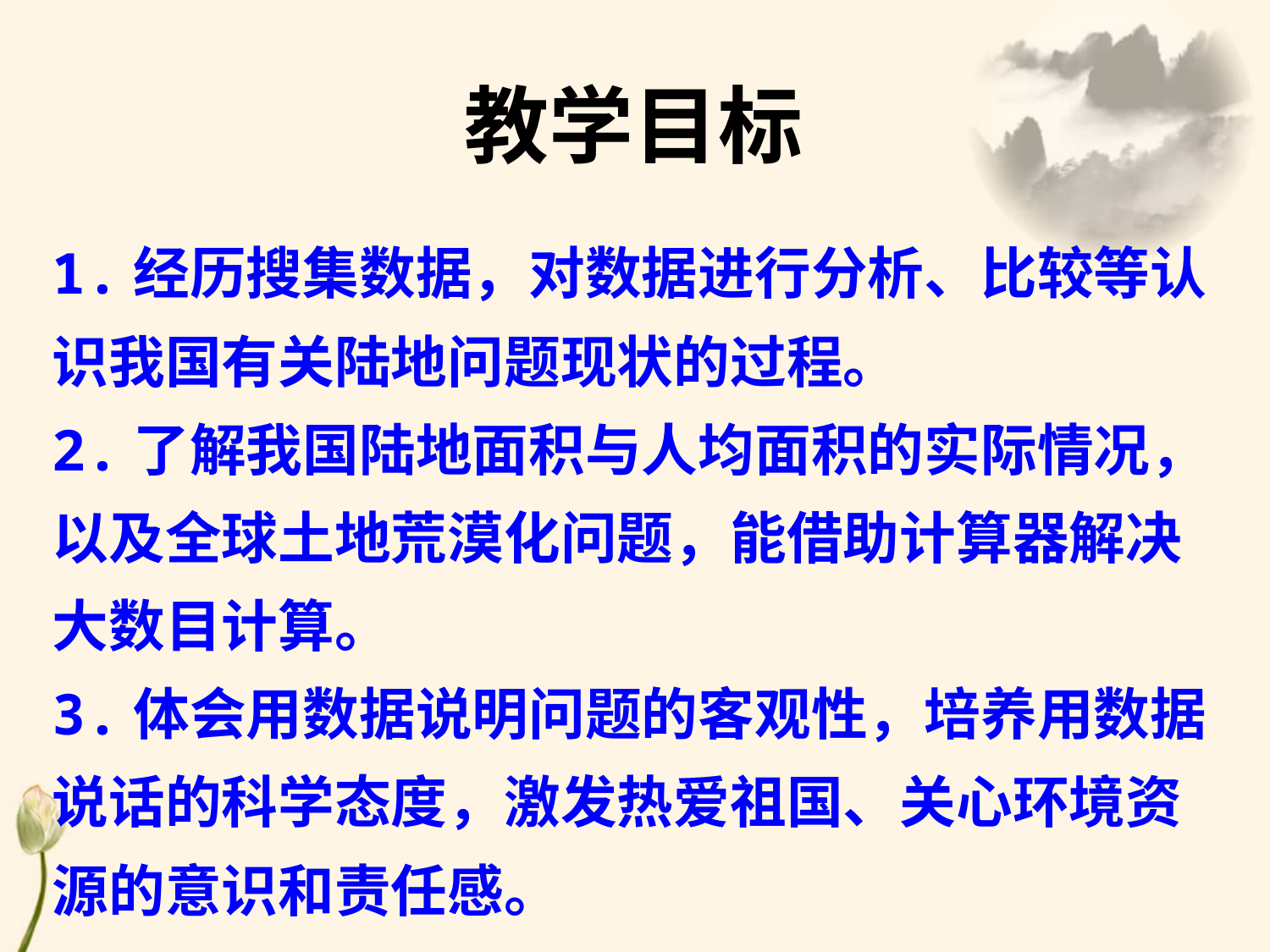

教学目标
1.经历搜集数据，对数据进行分析、比较等认识我国有关陆地问题现状的过程。
2.了解我国陆地面积与人均面积的实际情况，以及全球土地荒漠化问题，能借助计算器解决大数目计算。
3.体会用数据说明问题的客观性，培养用数据说话的科学态度，激发热爱祖国、关心环境资源的意识和责任感。